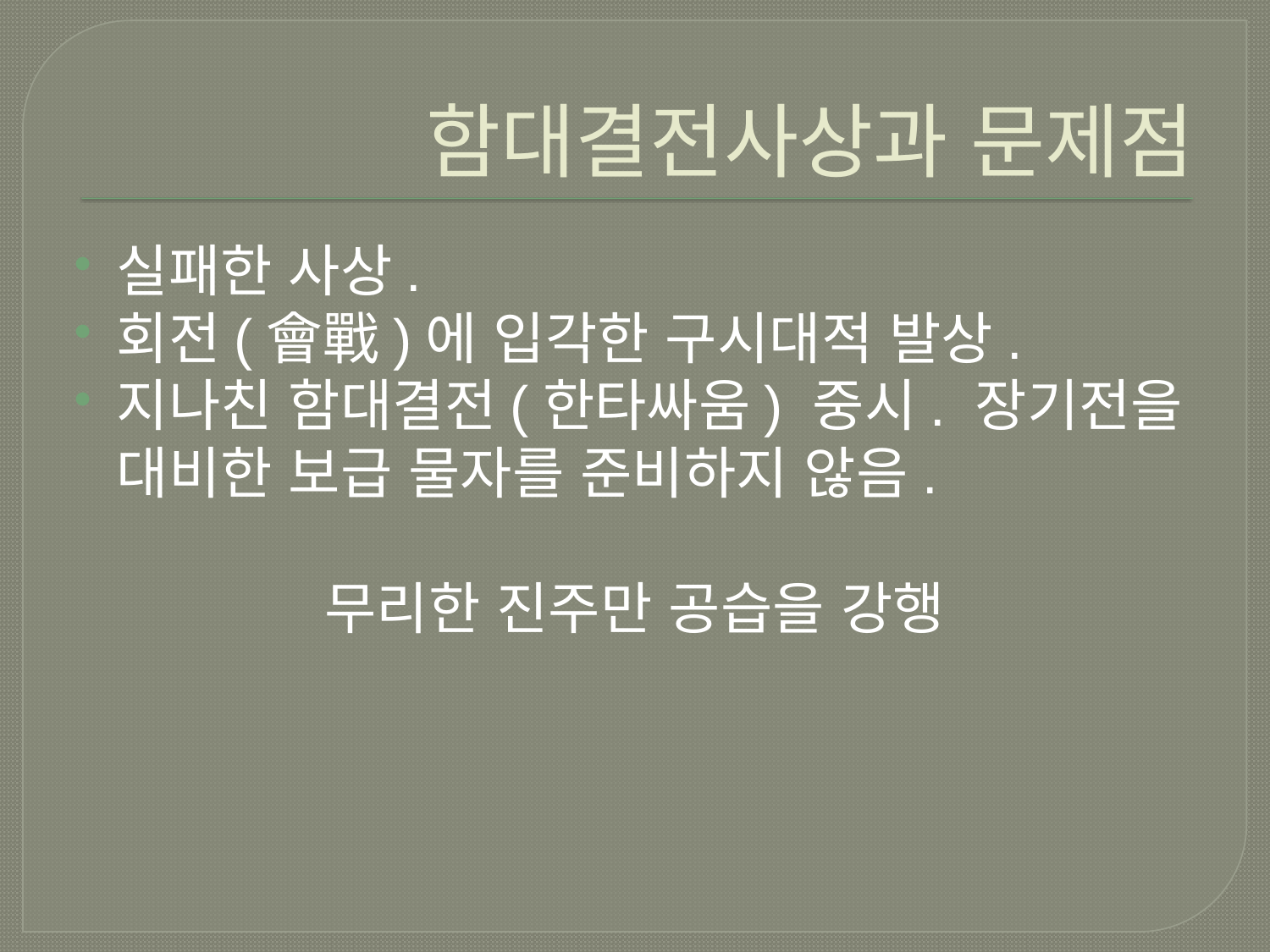

# 함대결전사상과 문제점
실패한 사상.
회전(會戰)에 입각한 구시대적 발상.
지나친 함대결전(한타싸움) 중시. 장기전을 대비한 보급 물자를 준비하지 않음.

무리한 진주만 공습을 강행